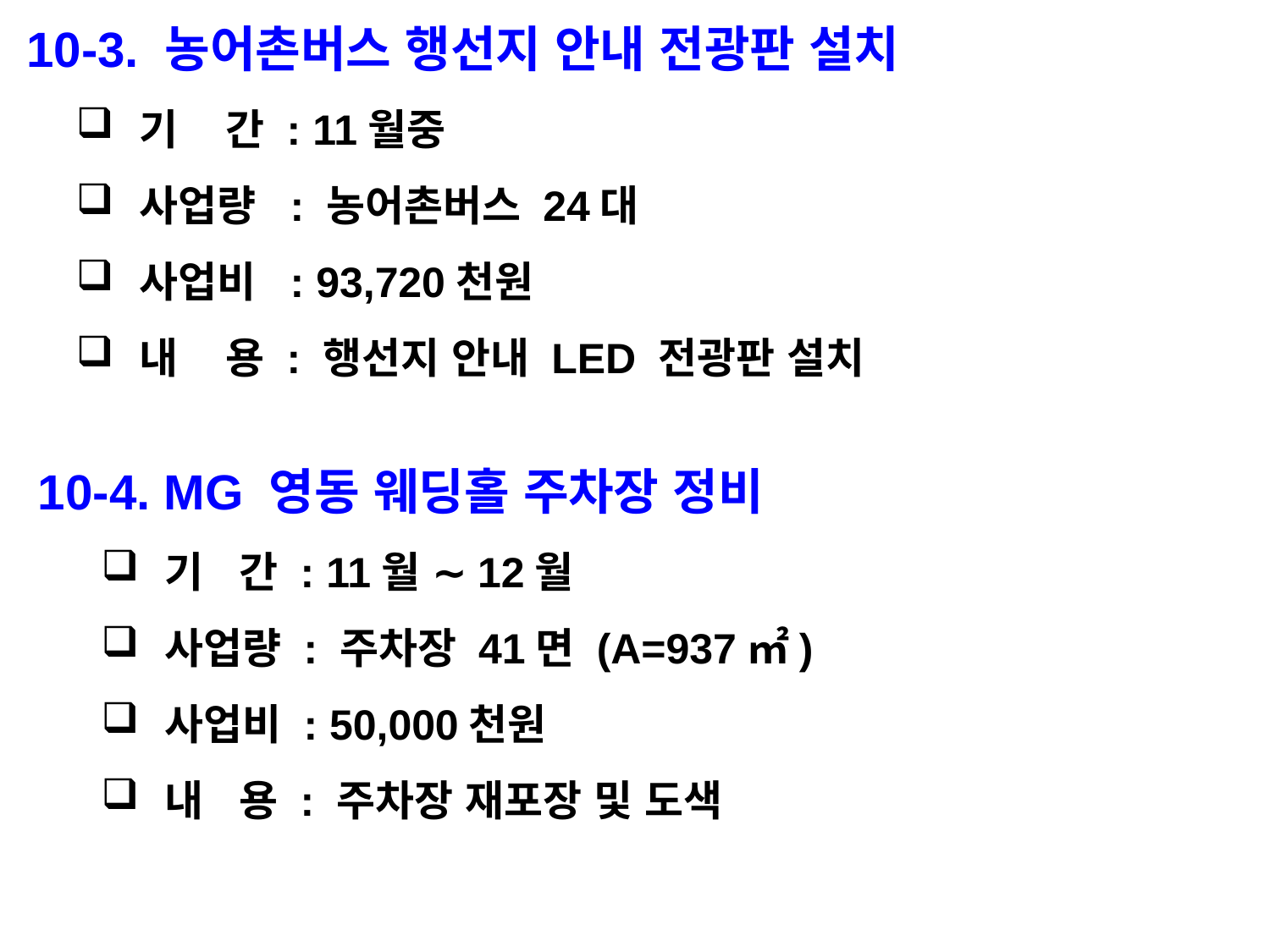

10-3. 농어촌버스 행선지 안내 전광판 설치
기    간 : 11월중
사업량  : 농어촌버스 24대
사업비  : 93,720천원
내    용 : 행선지 안내 LED 전광판 설치

10-4. MG 영동 웨딩홀 주차장 정비
기   간 : 11월 ∼12월
사업량 : 주차장 41면 (A=937㎡)
사업비 : 50,000천원
내   용 : 주차장 재포장 및 도색